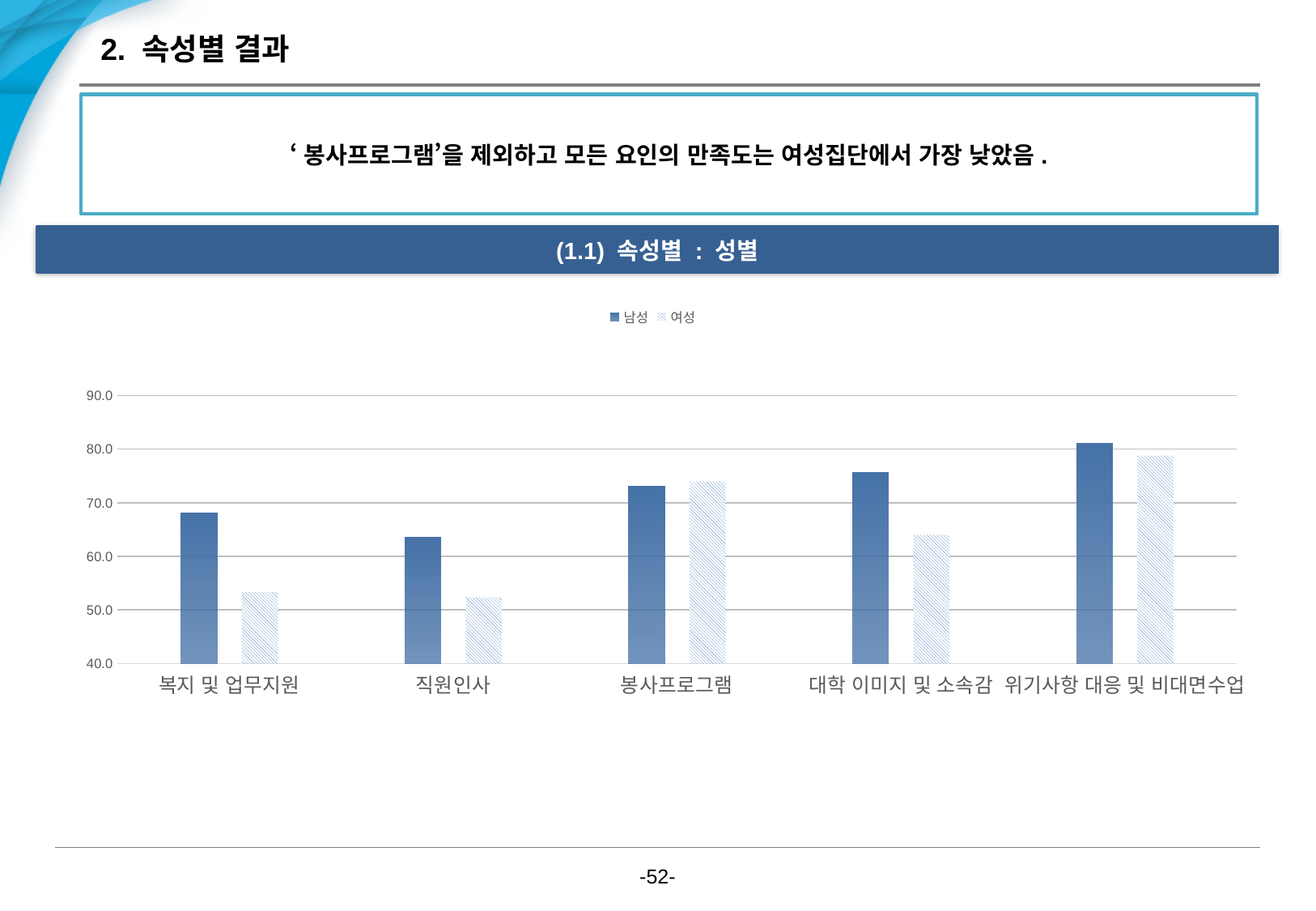

# 2. 속성별 결과

‘봉사프로그램’을 제외하고 모든 요인의 만족도는 여성집단에서 가장 낮았음.
(1.1) 속성별 : 성별

### Chart

| Category | 남성 | 여성 |
|---|---|---|
| 복지 및 업무지원 | 68.03030303022729 | 53.33333333363637 |
| 직원인사 | 63.48484848522726 | 52.323232323030304 |
| 봉사프로그램 | 73.10606060613637 | 73.93939393939394 |
| 대학 이미지 및 소속감 | 75.63636363636364 | 64.0 |
| 위기사항 대응 및 비대면수업 | 81.06060606022727 | 78.78787878727273 |
-52-